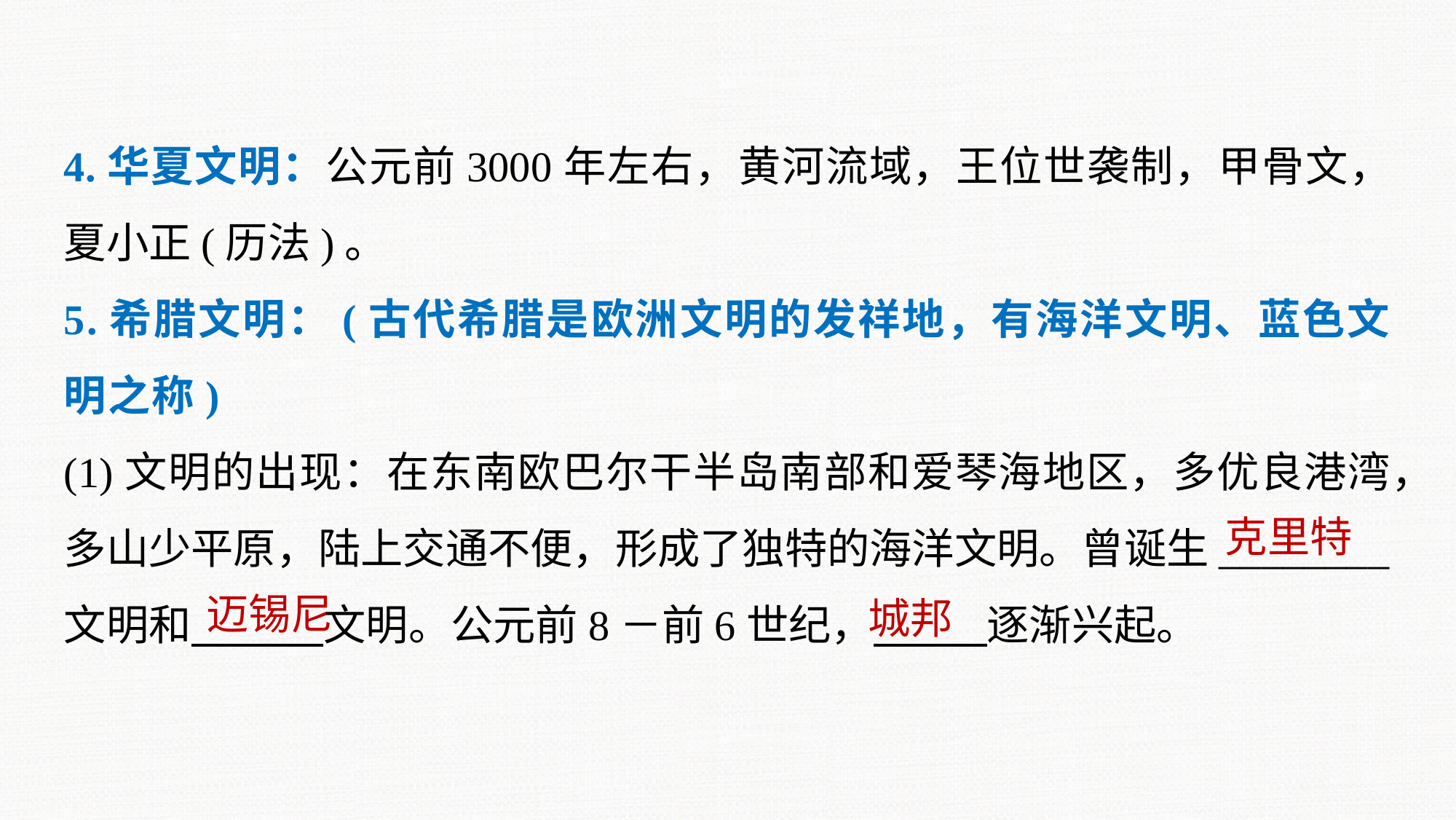

4.华夏文明：公元前3000年左右，黄河流域，王位世袭制，甲骨文，夏小正(历法)。
5.希腊文明：(古代希腊是欧洲文明的发祥地，有海洋文明、蓝色文明之称)
(1)文明的出现：在东南欧巴尔干半岛南部和爱琴海地区，多优良港湾，多山少平原，陆上交通不便，形成了独特的海洋文明。曾诞生________
文明和              文明。公元前8－前6世纪，            逐渐兴起。
克里特
迈锡尼
城邦